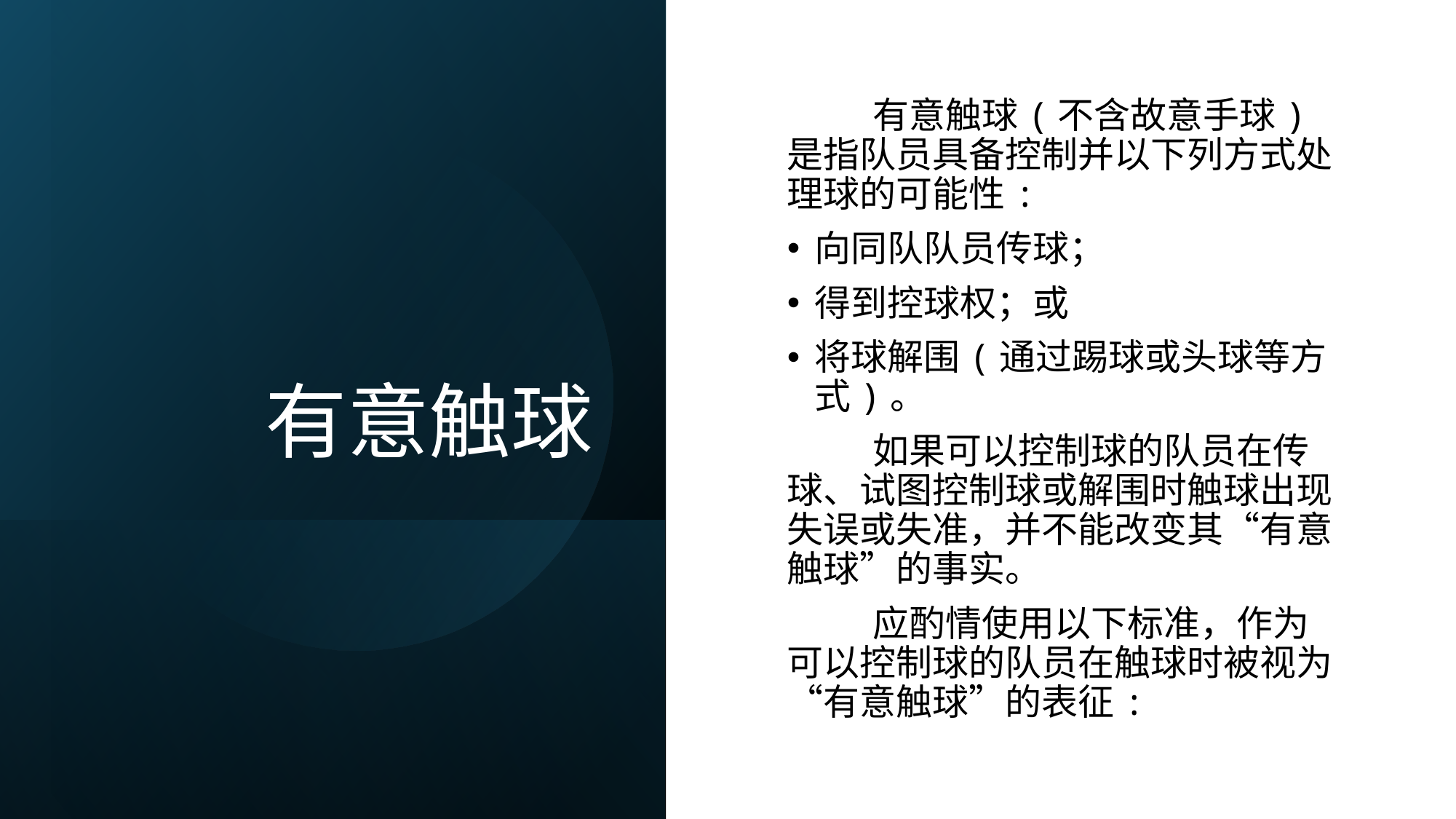

有意触球(不含故意手球)是指队员具备控制并以下列方式处理球的可能性:
向同队队员传球；
得到控球权；或
将球解围(通过踢球或头球等方式)。
如果可以控制球的队员在传球、试图控制球或解围时触球出现失误或失准，并不能改变其“有意触球”的事实。
应酌情使用以下标准，作为可以控制球的队员在触球时被视为“有意触球”的表征:

# 有意触球